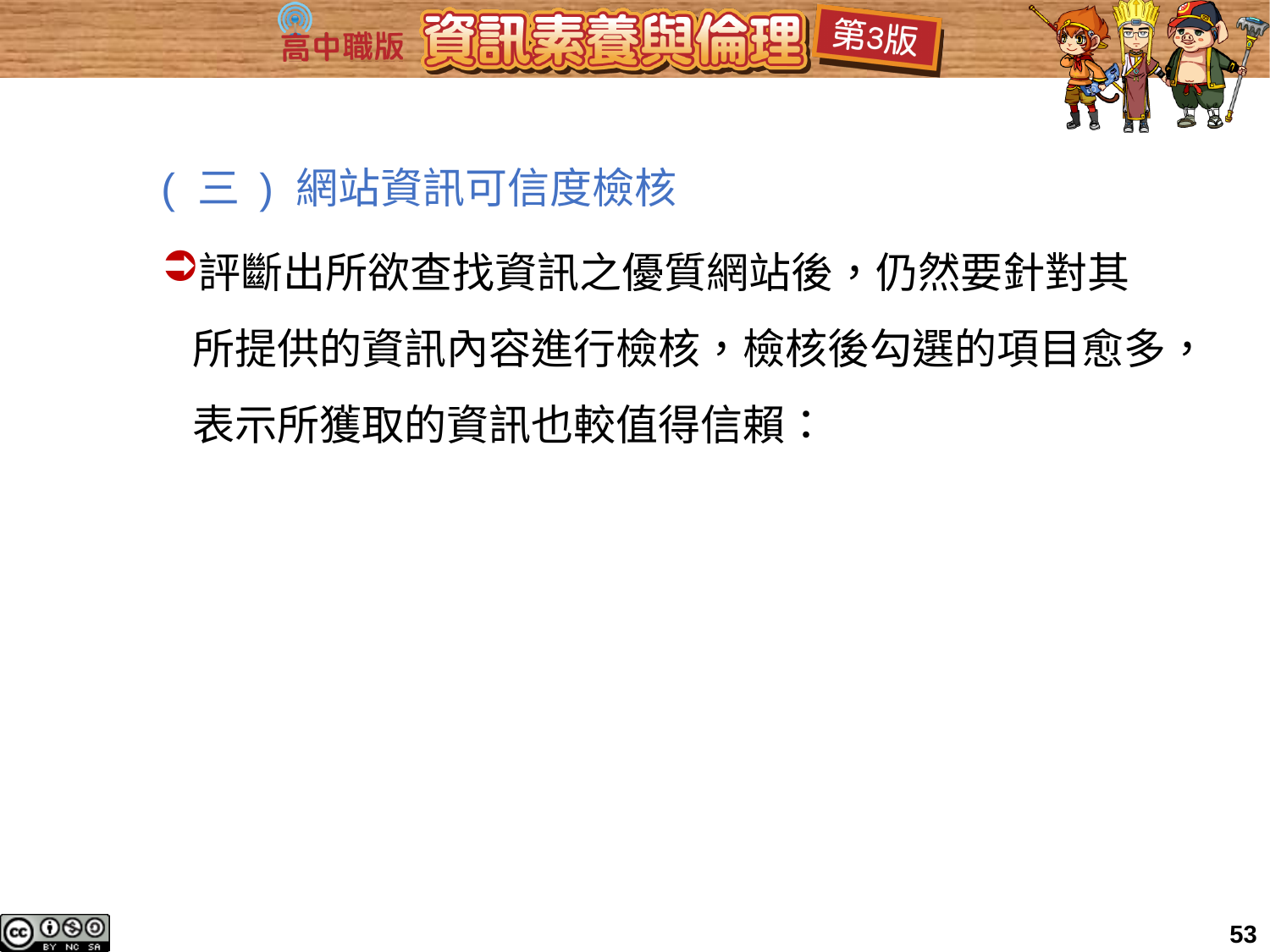

( 三 ) 網站資訊可信度檢核
評斷出所欲查找資訊之優質網站後，仍然要針對其所提供的資訊內容進行檢核，檢核後勾選的項目愈多，表示所獲取的資訊也較值得信賴：
53